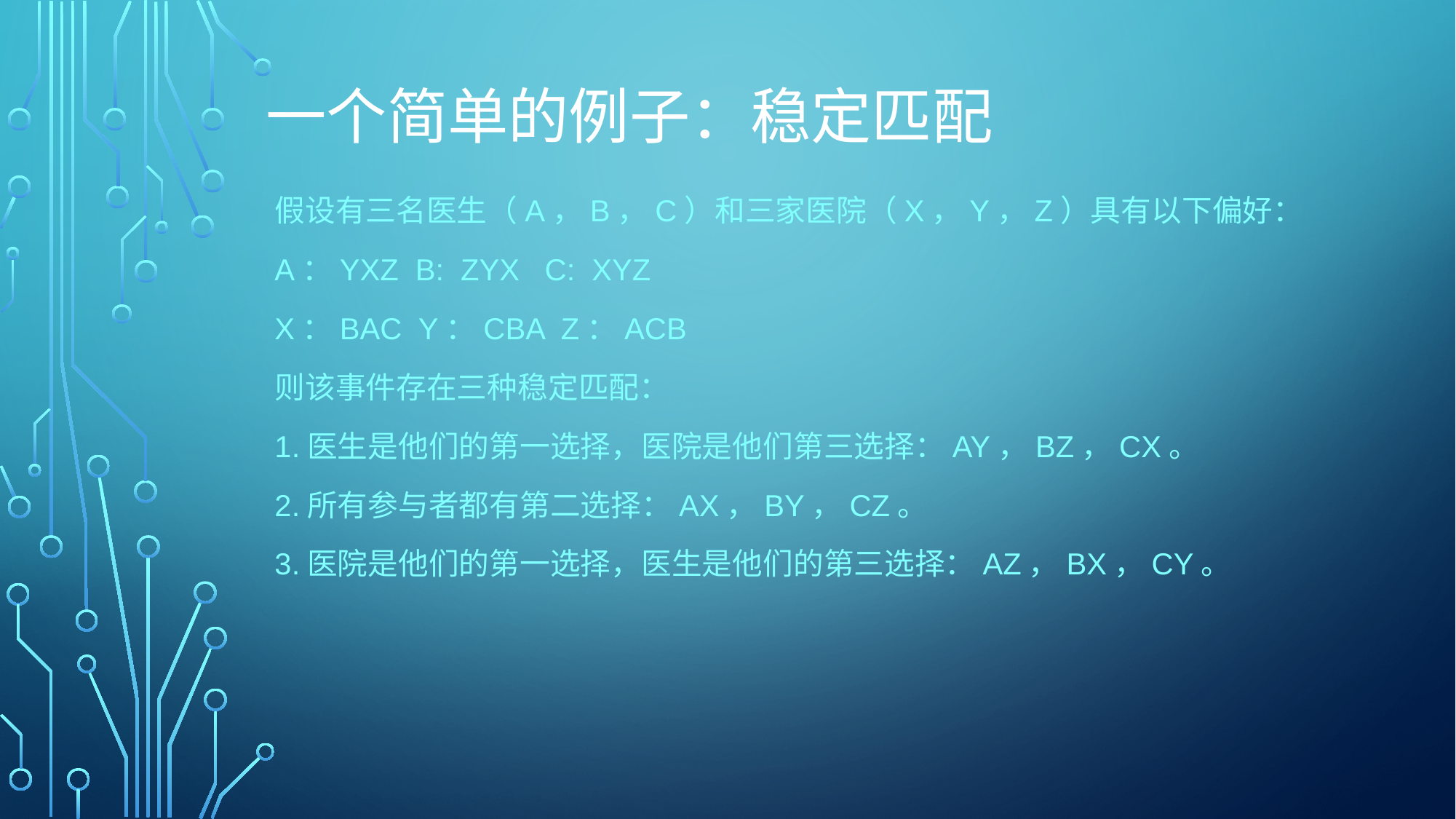

# 一个简单的例子：稳定匹配
假设有三名医生（A，B，C）和三家医院（X，Y，Z）具有以下偏好：
A：YXZ  B:  ZYX   C:  XYZ
X：BAC  Y：CBA  Z：ACB
则该事件存在三种稳定匹配：
1.医生是他们的第一选择，医院是他们第三选择：AY，BZ，CX。
2.所有参与者都有第二选择：AX，BY，CZ。
3.医院是他们的第一选择，医生是他们的第三选择：AZ，BX，CY。